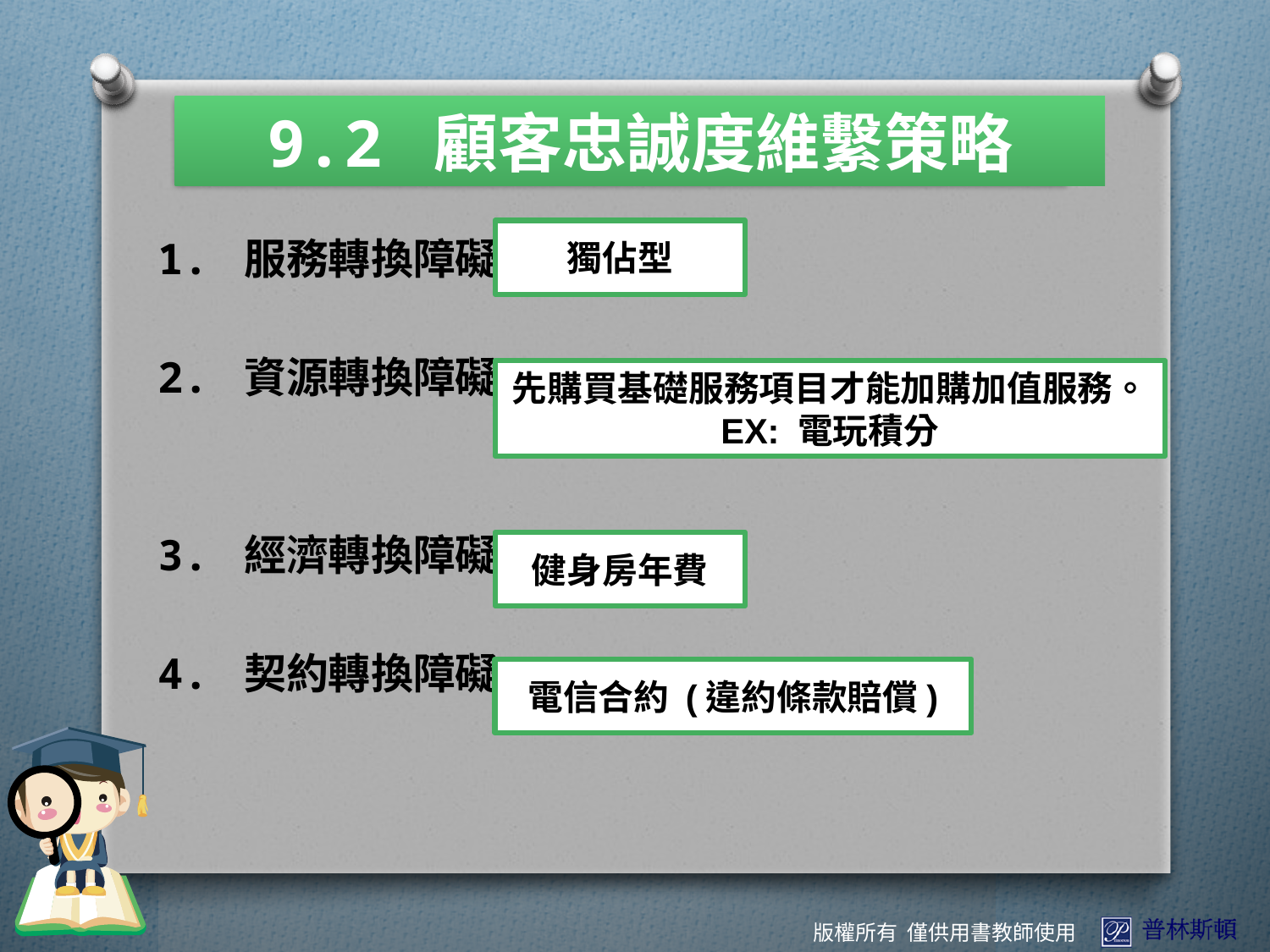

9.2 顧客忠誠度維繫策略
獨佔型
1. 服務轉換障礙

2. 資源轉換障礙

3. 經濟轉換障礙

4. 契約轉換障礙
先購買基礎服務項目才能加購加值服務。 EX: 電玩積分
健身房年費
電信合約 (違約條款賠償)